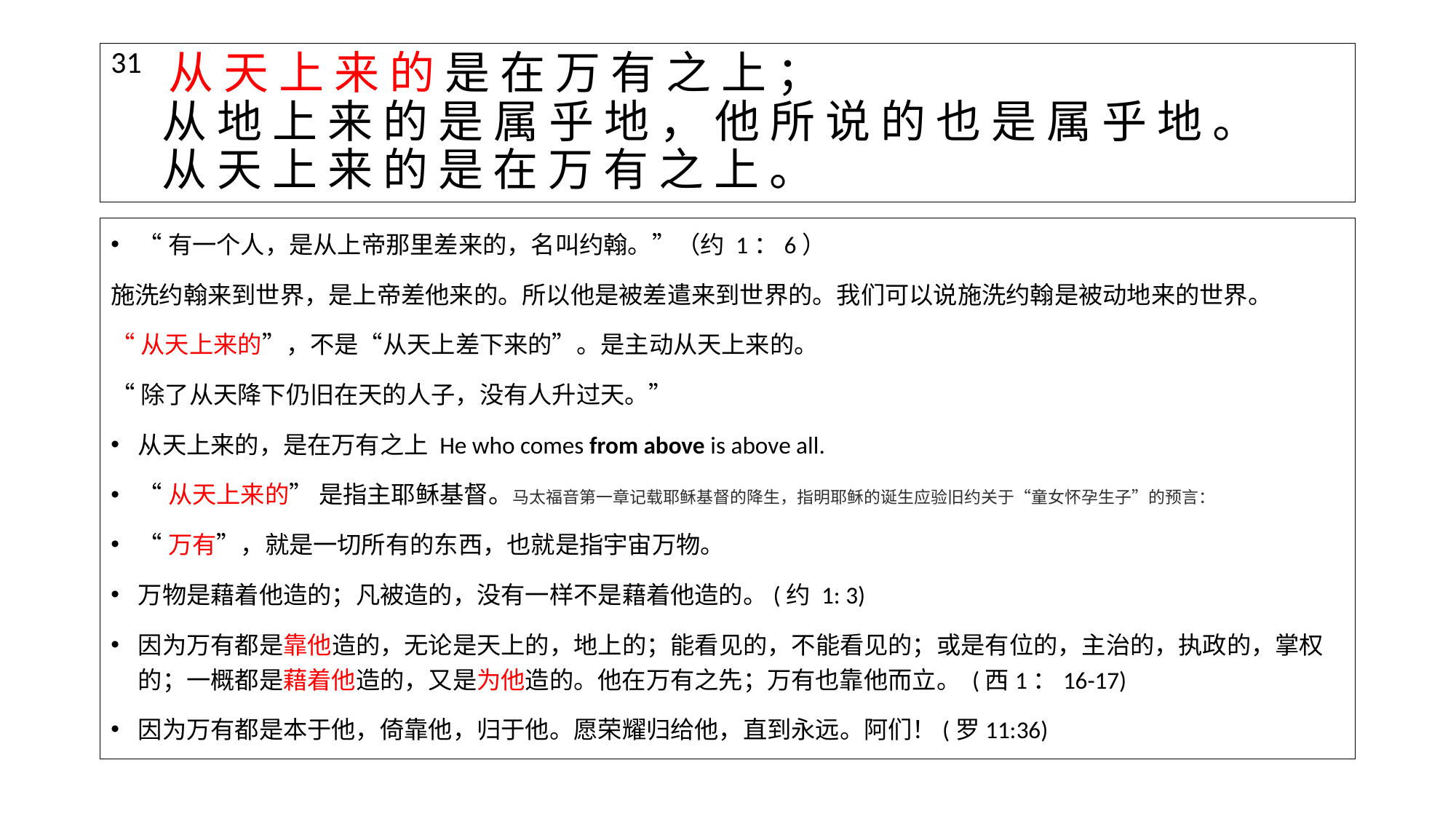

# 31  从 天 上 来 的 是 在 万 有 之 上 ； 从 地 上 来 的 是 属 乎 地 ， 他 所 说 的 也 是 属 乎 地 。 从 天 上 来 的 是 在 万 有 之 上 。
“有一个人，是从上帝那里差来的，名叫约翰。”（约 1：6）
施洗约翰来到世界，是上帝差他来的。所以他是被差遣来到世界的。我们可以说施洗约翰是被动地来的世界。
“从天上来的”，不是“从天上差下来的”。是主动从天上来的。
“除了从天降下仍旧在天的人子，没有人升过天。”
从天上来的，是在万有之上 He who comes from above is above all.
“从天上来的” 是指主耶稣基督。马太福音第一章记载耶稣基督的降生，指明耶稣的诞生应验旧约关于“童女怀孕生子”的预言：
“万有”，就是一切所有的东西，也就是指宇宙万物。
万物是藉着他造的；凡被造的，没有一样不是藉着他造的。(约 1: 3)
因为万有都是靠他造的，无论是天上的，地上的；能看见的，不能看见的；或是有位的，主治的，执政的，掌权的；一概都是藉着他造的，又是为他造的。他在万有之先；万有也靠他而立。 (西1：16-17)
因为万有都是本于他，倚靠他，归于他。愿荣耀归给他，直到永远。阿们！(罗11:36)